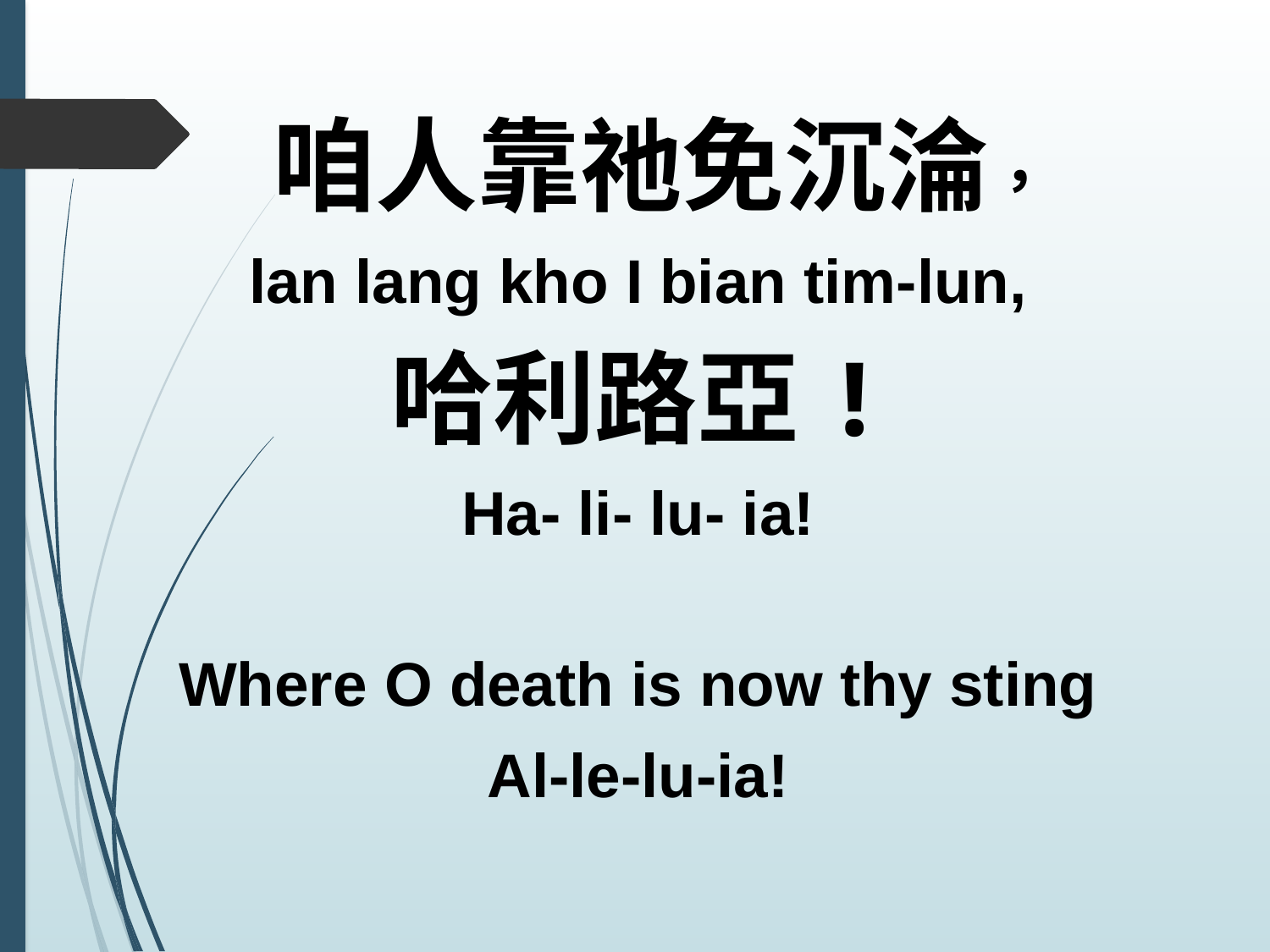

咱人靠祂免沉淪，
lan lang kho I bian tim-lun,
哈利路亞!
Ha- li- lu- ia!

Where O death is now thy sting
Al-le-lu-ia!